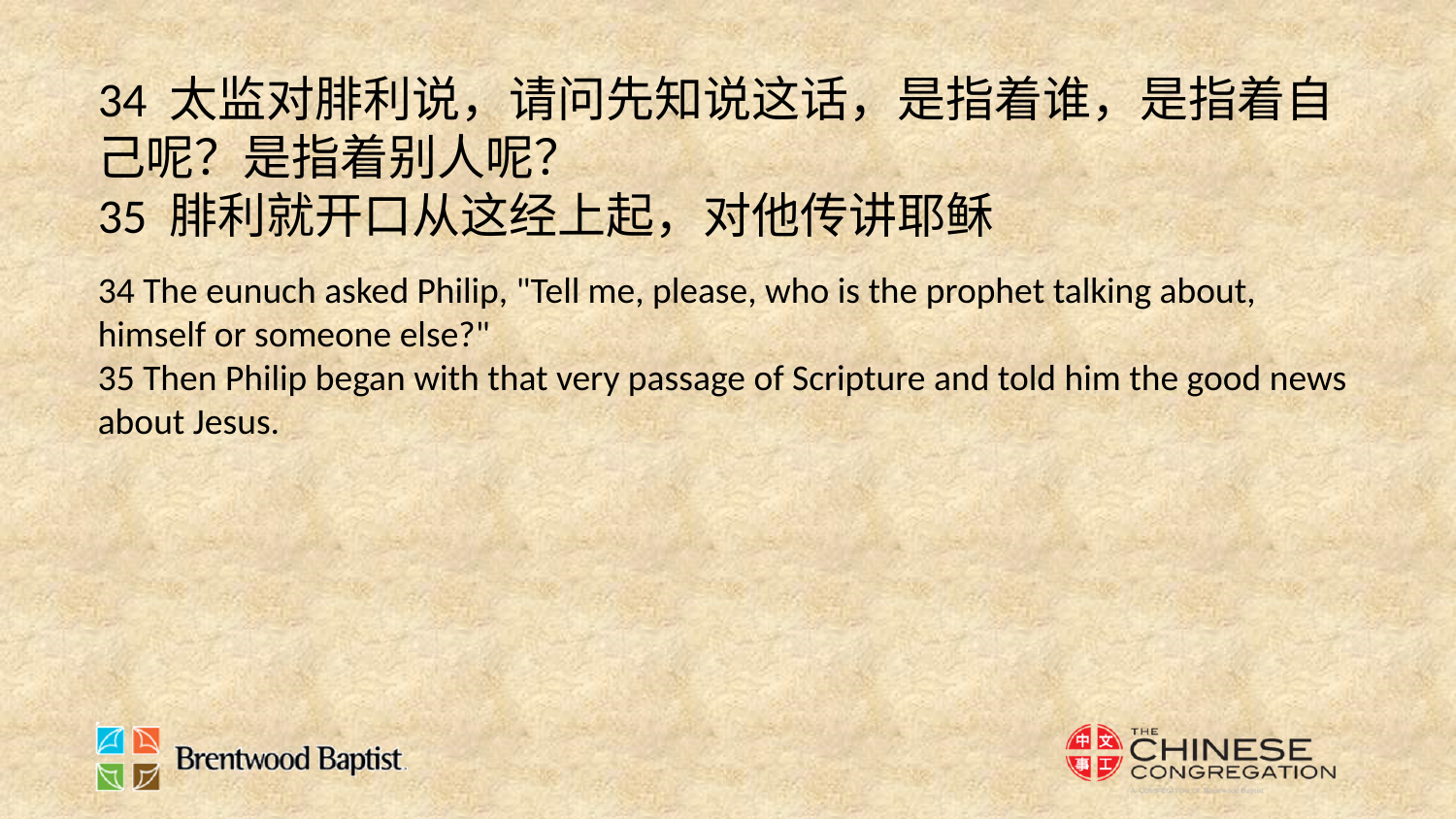

34 太监对腓利说，请问先知说这话，是指着谁，是指着自己呢？是指着别人呢？
35 腓利就开口从这经上起，对他传讲耶稣

34 The eunuch asked Philip, "Tell me, please, who is the prophet talking about, himself or someone else?"
35 Then Philip began with that very passage of Scripture and told him the good news about Jesus.